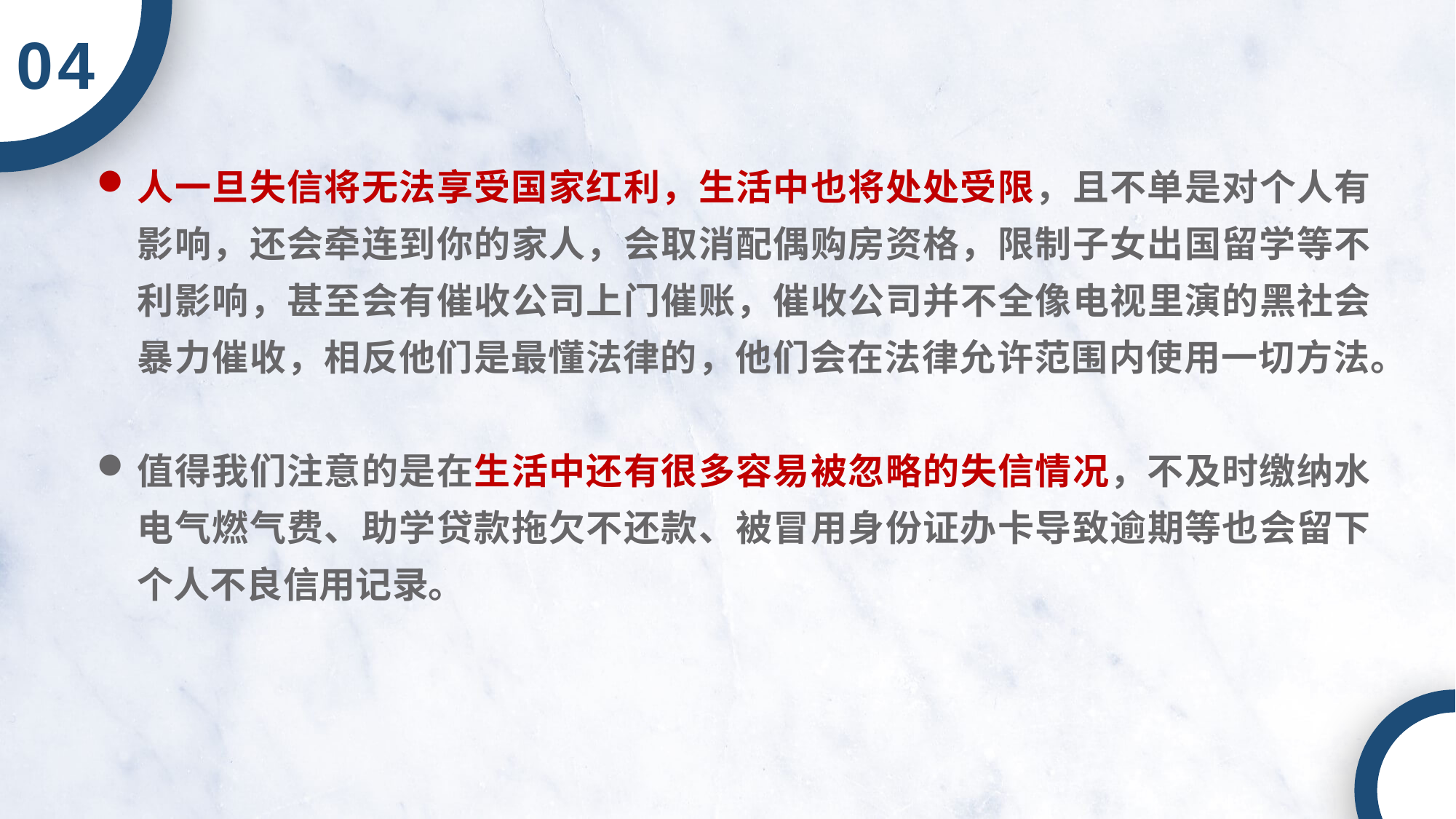

04

人一旦失信将无法享受国家红利，生活中也将处处受限，且不单是对个人有影响，还会牵连到你的家人，会取消配偶购房资格，限制子女出国留学等不利影响，甚至会有催收公司上门催账，催收公司并不全像电视里演的黑社会暴力催收，相反他们是最懂法律的，他们会在法律允许范围内使用一切方法。

值得我们注意的是在生活中还有很多容易被忽略的失信情况，不及时缴纳水电气燃气费、助学贷款拖欠不还款、被冒用身份证办卡导致逾期等也会留下个人不良信用记录。